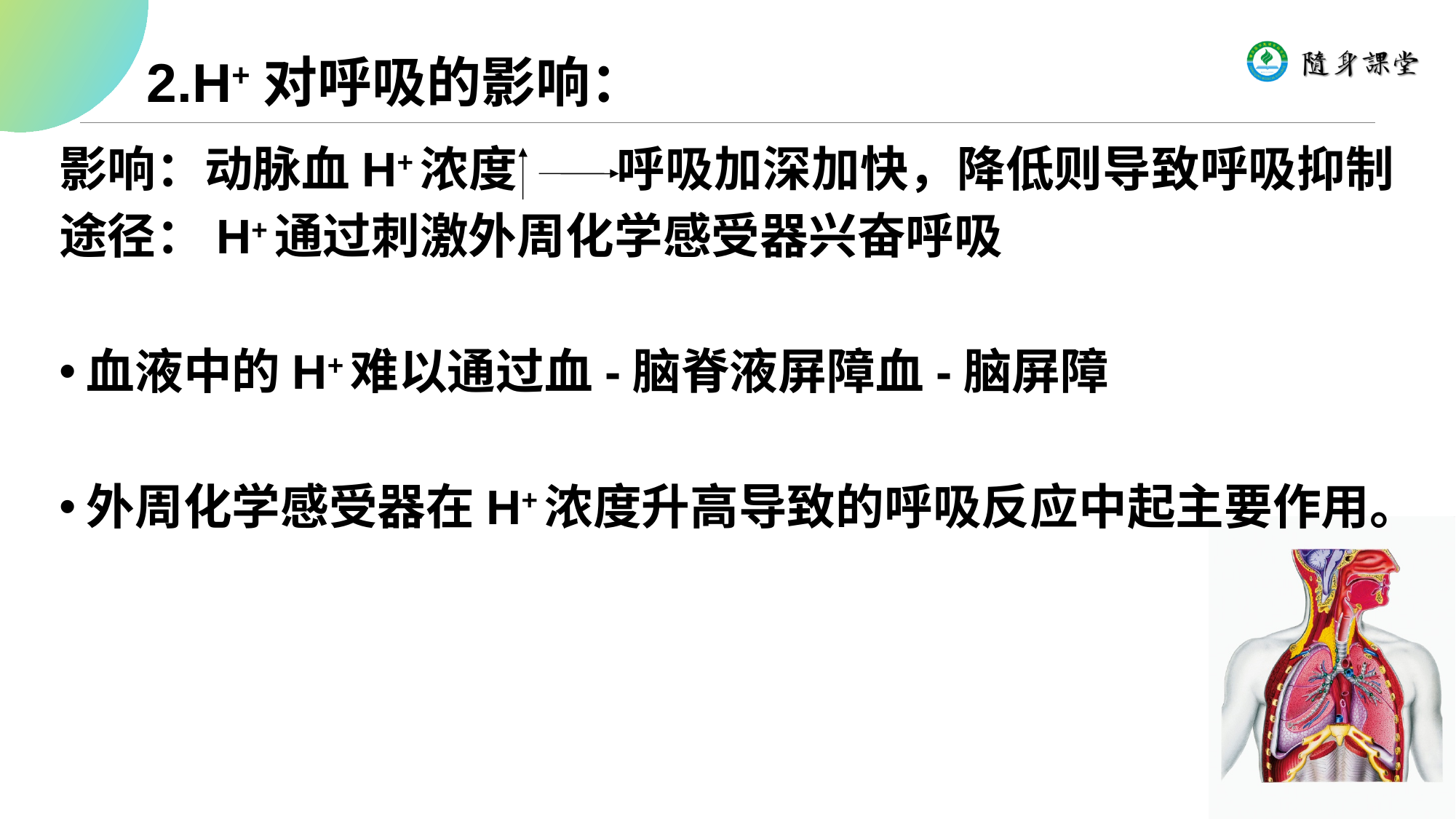

2.H+对呼吸的影响：
影响：动脉血H+浓度         呼吸加深加快，降低则导致呼吸抑制
途径：H+通过刺激外周化学感受器兴奋呼吸

血液中的H+难以通过血-脑脊液屏障血-脑屏障

外周化学感受器在H+浓度升高导致的呼吸反应中起主要作用。